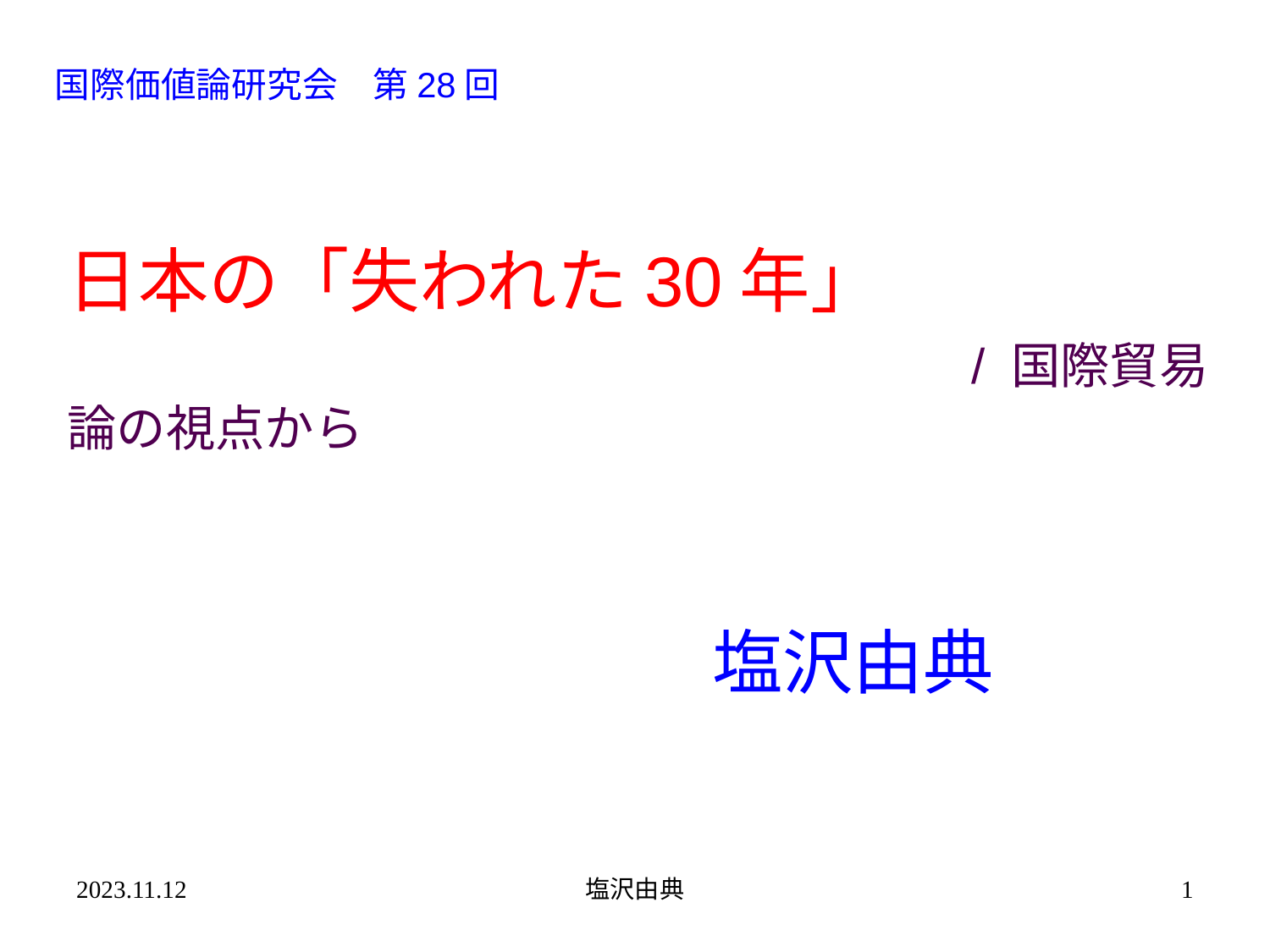

国際価値論研究会　第28回
# 日本の「失われた30年」 　　　　　　　　　　　　　　/ 国際貿易論の視点から
塩沢由典
2023.11.12
塩沢由典
1